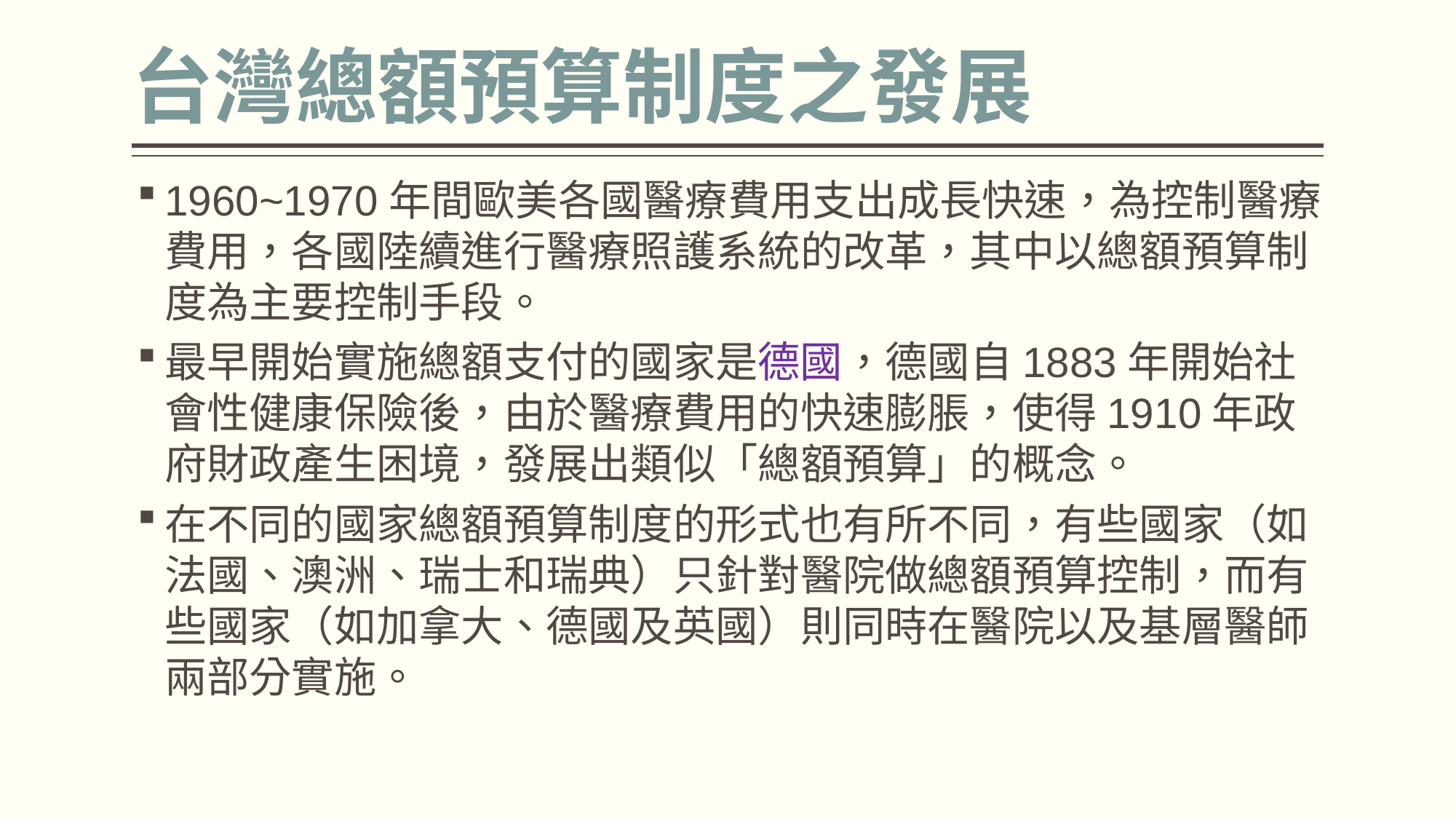

# 台灣總額預算制度之發展
1960~1970年間歐美各國醫療費用支出成長快速，為控制醫療費用，各國陸續進行醫療照護系統的改革，其中以總額預算制度為主要控制手段。
最早開始實施總額支付的國家是德國，德國自1883年開始社會性健康保險後，由於醫療費用的快速膨脹，使得1910年政府財政產生困境，發展出類似「總額預算」的概念。
在不同的國家總額預算制度的形式也有所不同，有些國家（如法國、澳洲、瑞士和瑞典）只針對醫院做總額預算控制，而有些國家（如加拿大、德國及英國）則同時在醫院以及基層醫師兩部分實施。